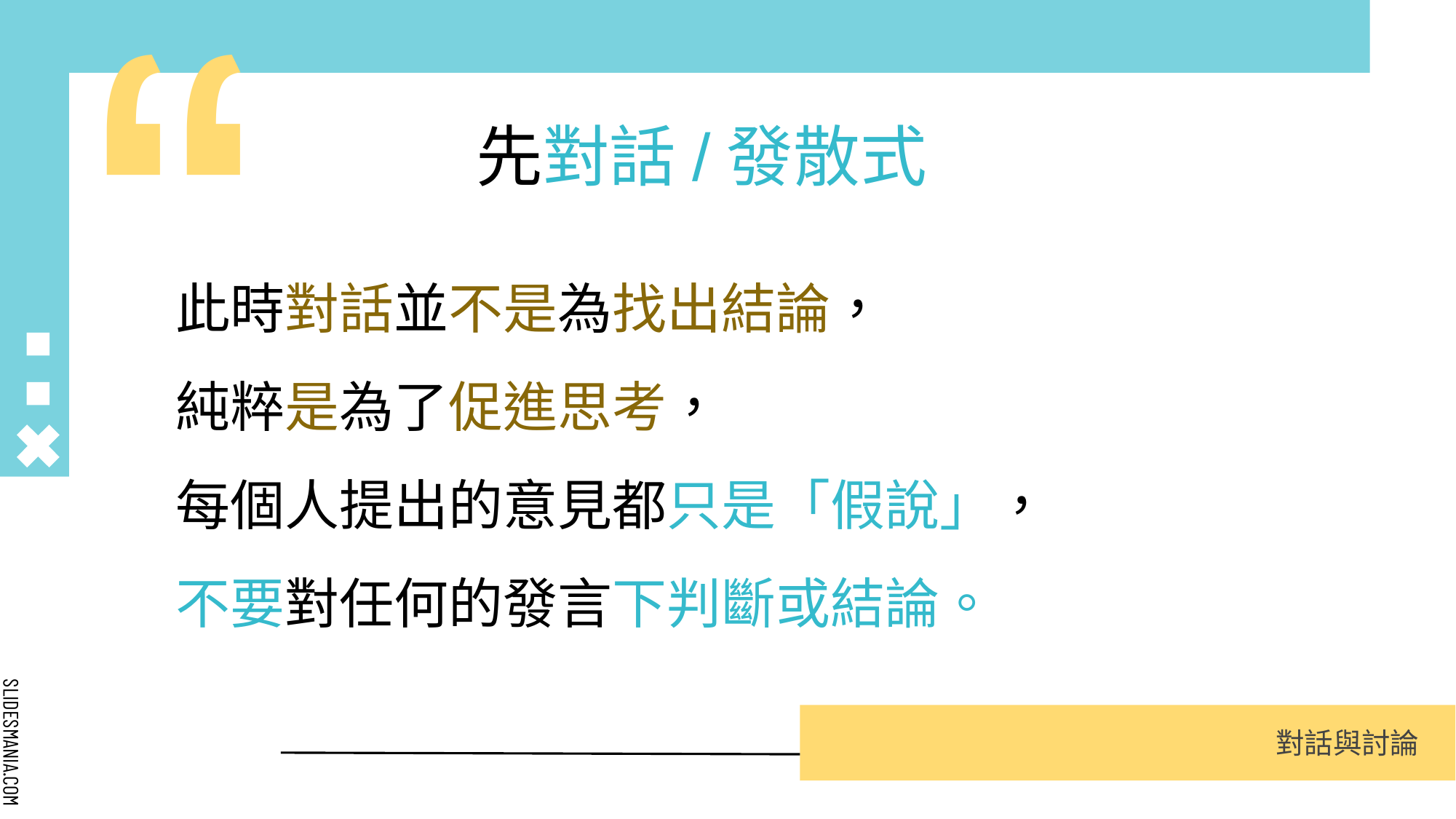

先對話/發散式
此時對話並不是為找出結論，
純粹是為了促進思考，
每個人提出的意見都只是「假說」，
不要對任何的發言下判斷或結論。
對話與討論